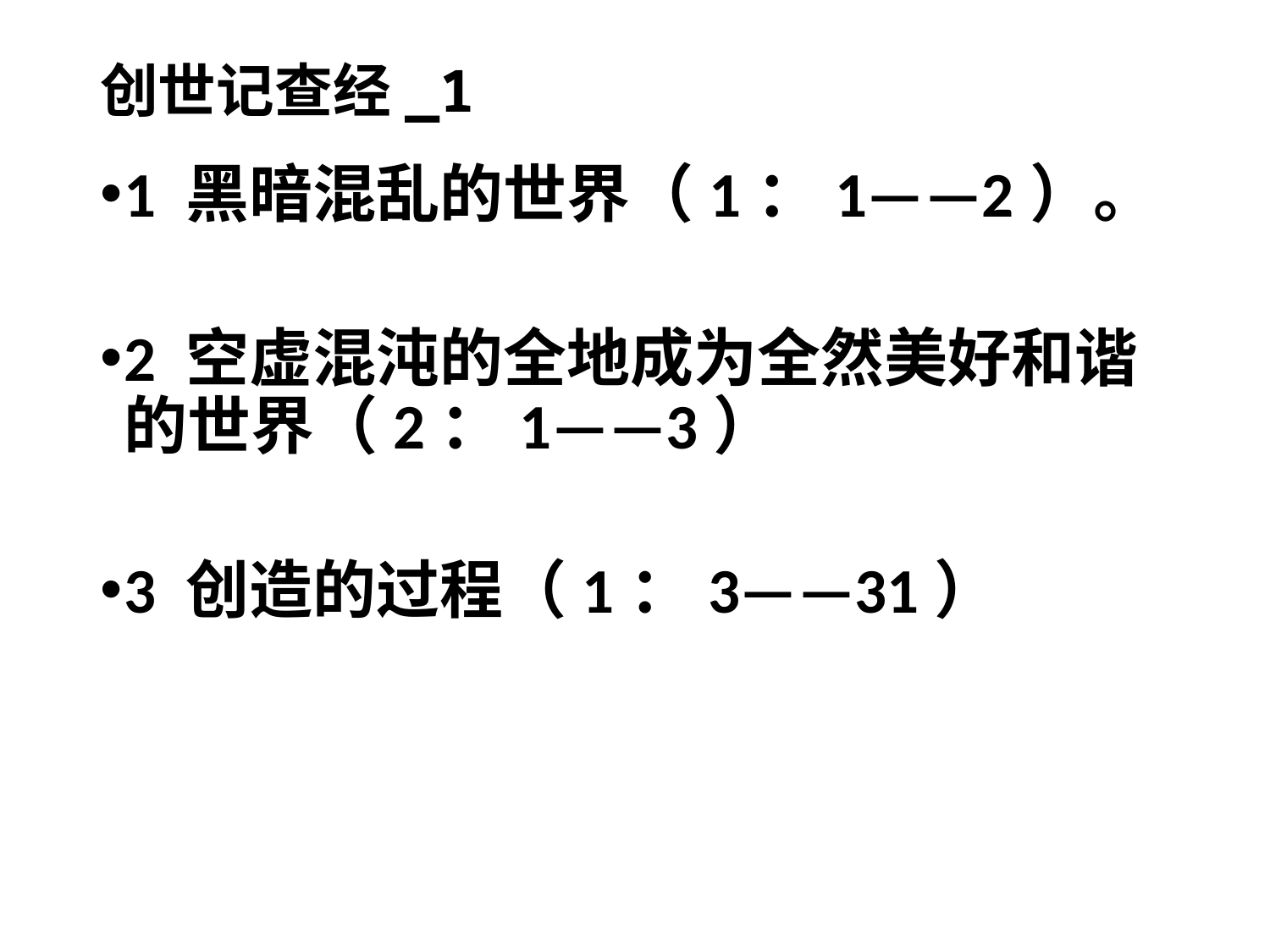

# 创世记查经_1
1 黑暗混乱的世界（1：1——2）。

2 空虚混沌的全地成为全然美好和谐的世界（2：1——3）

3 创造的过程（1：3——31）